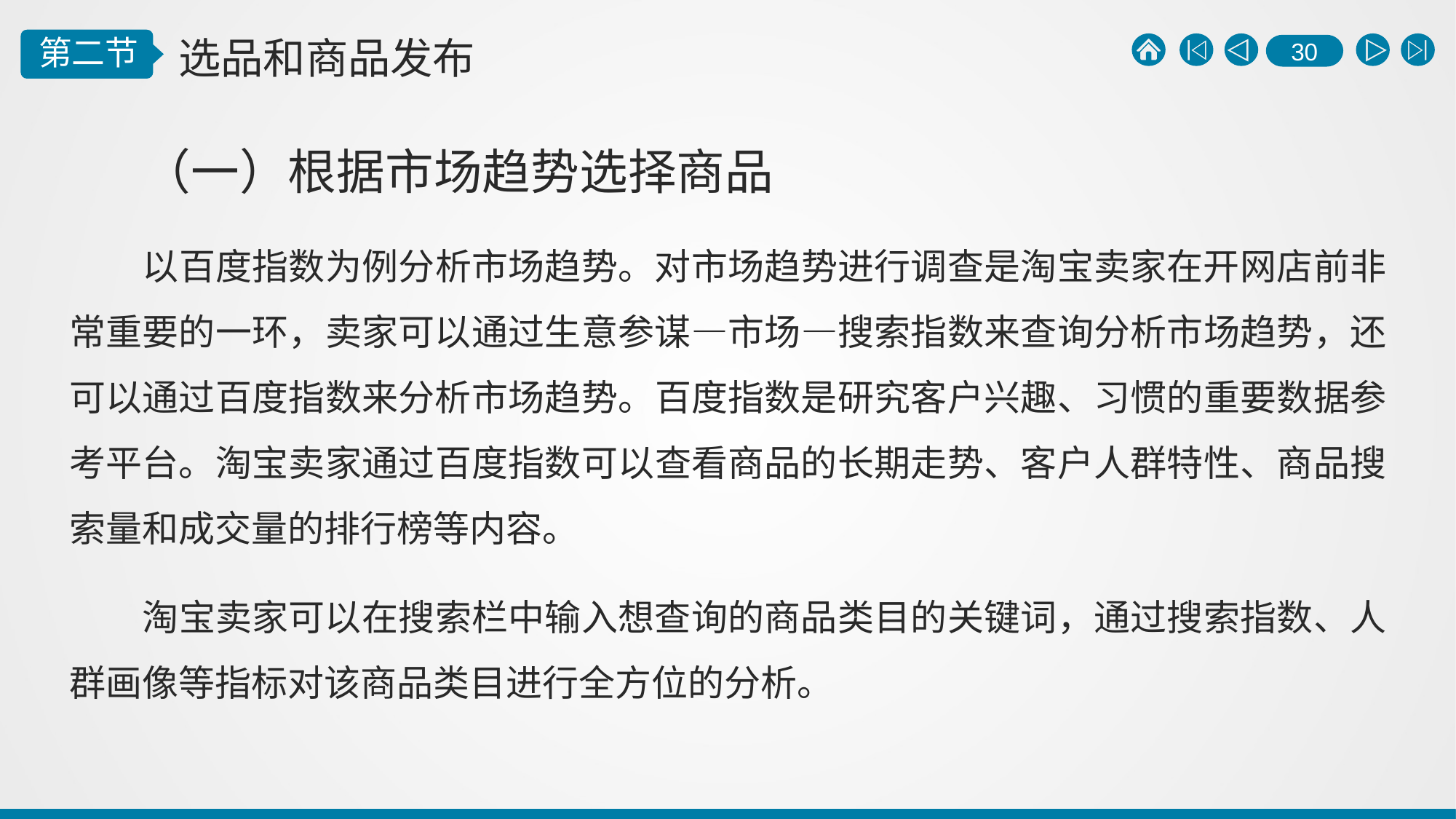

（一）根据市场趋势选择商品
以百度指数为例分析市场趋势。对市场趋势进行调查是淘宝卖家在开网店前非常重要的一环，卖家可以通过生意参谋—市场—搜索指数来查询分析市场趋势，还可以通过百度指数来分析市场趋势。百度指数是研究客户兴趣、习惯的重要数据参考平台。淘宝卖家通过百度指数可以查看商品的长期走势、客户人群特性、商品搜索量和成交量的排行榜等内容。
淘宝卖家可以在搜索栏中输入想查询的商品类目的关键词，通过搜索指数、人群画像等指标对该商品类目进行全方位的分析。